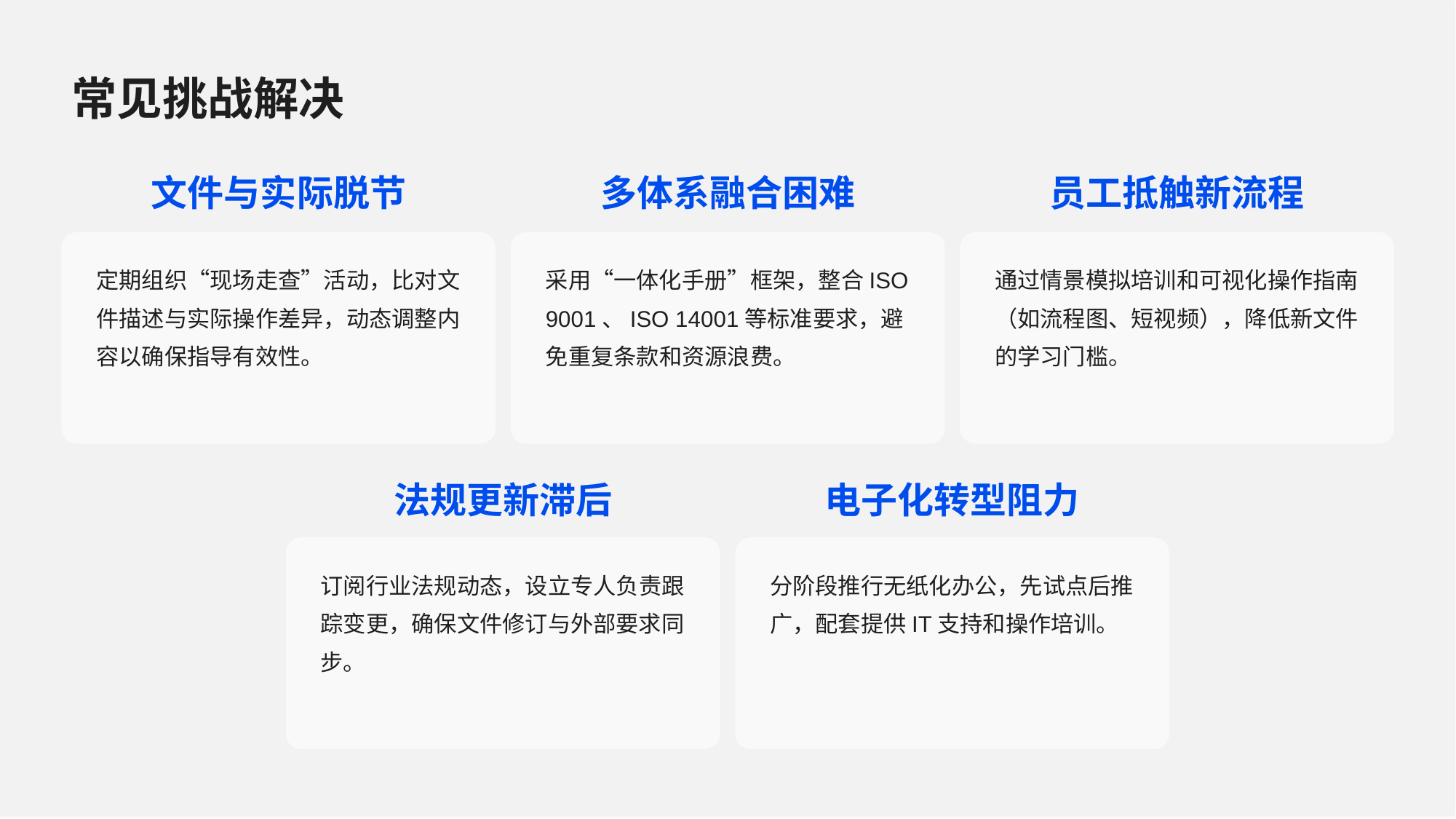

常见挑战解决
文件与实际脱节
多体系融合困难
员工抵触新流程

定期组织“现场走查”活动，比对文件描述与实际操作差异，动态调整内容以确保指导有效性。
采用“一体化手册”框架，整合ISO 9001、ISO 14001等标准要求，避免重复条款和资源浪费。
通过情景模拟培训和可视化操作指南（如流程图、短视频），降低新文件的学习门槛。
法规更新滞后
电子化转型阻力

订阅行业法规动态，设立专人负责跟踪变更，确保文件修订与外部要求同步。
分阶段推行无纸化办公，先试点后推广，配套提供IT支持和操作培训。